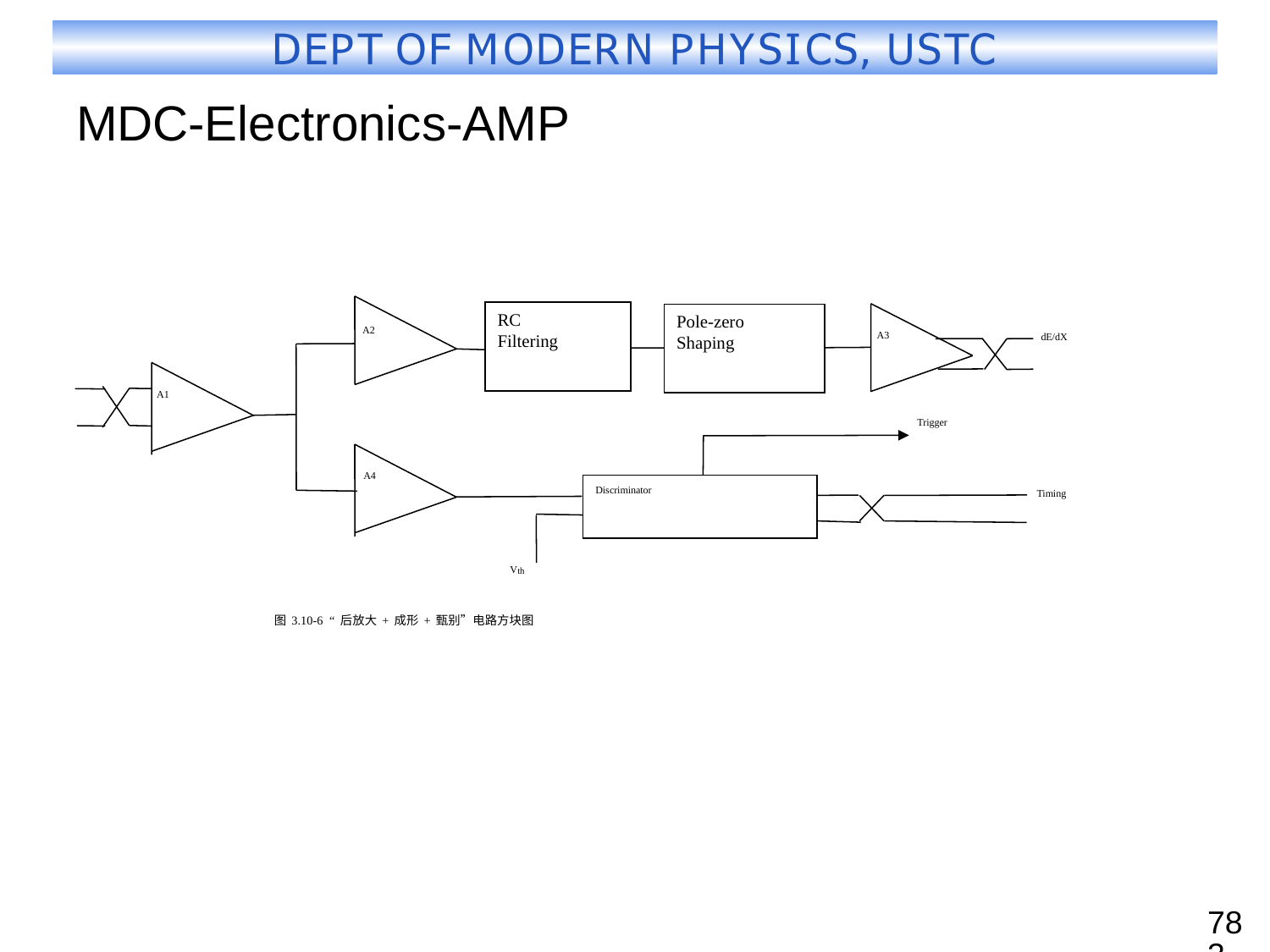

# MDC-Electronics-AMP

RC
Filtering

Pole-zero
Shaping
A2
A3
dE/dX

A1

Trigger

A4
Discriminator
Timing

Vth
图3.10-6  “后放大+成形+甄别”电路方块图
783